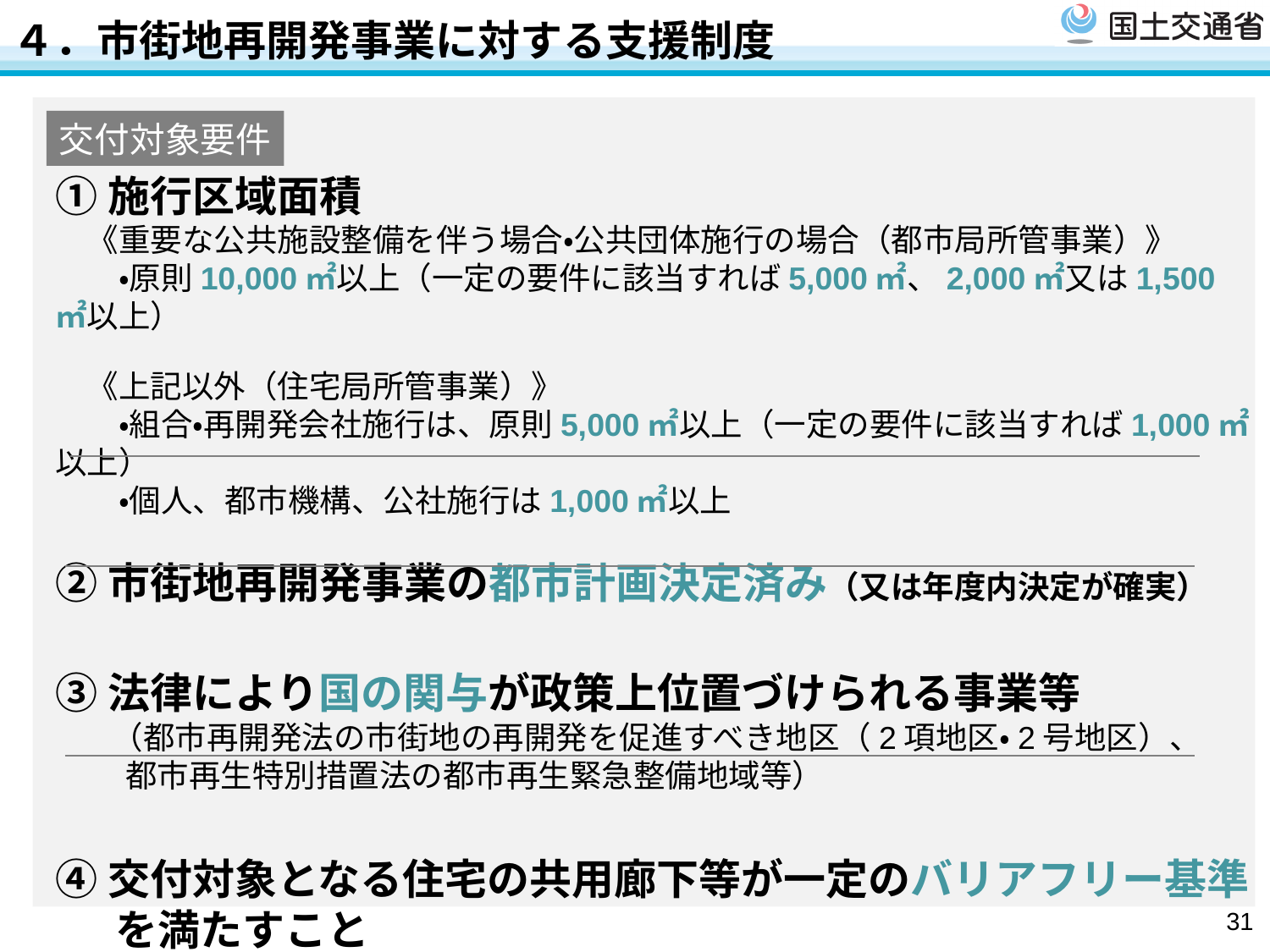

４．市街地再開発事業に対する支援制度

交付対象要件
①施行区域面積
　《重要な公共施設整備を伴う場合・公共団体施行の場合（都市局所管事業）》
　　・原則10,000㎡以上（一定の要件に該当すれば5,000㎡、2,000㎡又は1,500㎡以上）

　《上記以外（住宅局所管事業）》
　　・組合・再開発会社施行は、原則5,000㎡以上（一定の要件に該当すれば1,000㎡以上）
　　・個人、都市機構、公社施行は1,000㎡以上

②市街地再開発事業の都市計画決定済み（又は年度内決定が確実）

③法律により国の関与が政策上位置づけられる事業等
　　（都市再開発法の市街地の再開発を促進すべき地区（2項地区・2号地区）、
　　 都市再生特別措置法の都市再生緊急整備地域等）

④交付対象となる住宅の共用廊下等が一定のバリアフリー基準  を満たすこと
31